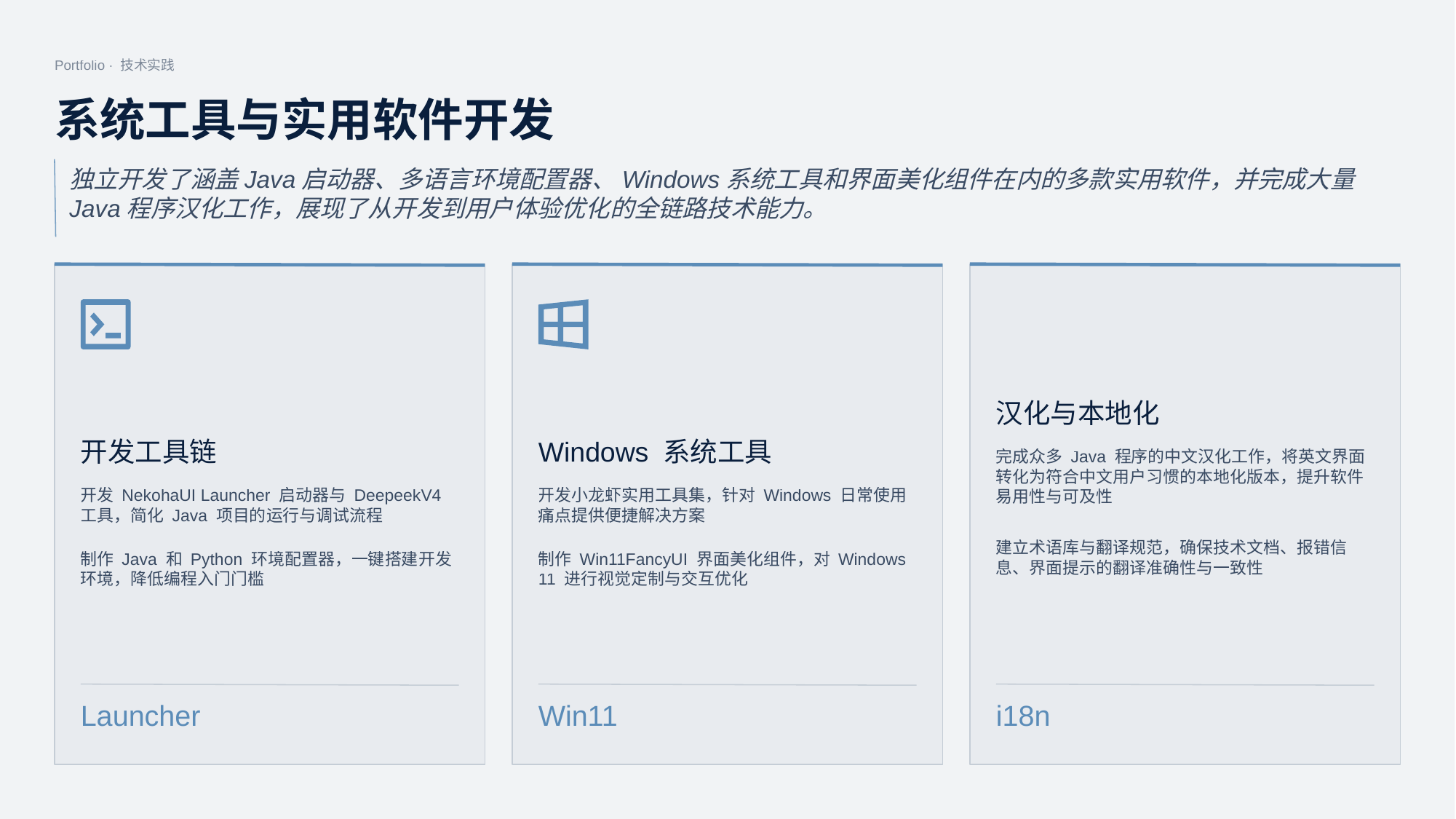

Portfolio · 技术实践
系统工具与实用软件开发

独立开发了涵盖Java启动器、多语言环境配置器、Windows系统工具和界面美化组件在内的多款实用软件，并完成大量
Java程序汉化工作，展现了从开发到用户体验优化的全链路技术能力。

汉化与本地化
开发工具链
Windows 系统工具
完成众多 Java 程序的中文汉化工作，将英文界面
转化为符合中文用户习惯的本地化版本，提升软件
易用性与可及性
开发 NekohaUI Launcher 启动器与 DeepeekV4
工具，简化 Java 项目的运行与调试流程
开发小龙虾实用工具集，针对 Windows 日常使用
痛点提供便捷解决方案
建立术语库与翻译规范，确保技术文档、报错信
息、界面提示的翻译准确性与一致性
制作 Java 和 Python 环境配置器，一键搭建开发
环境，降低编程入门门槛
制作 Win11FancyUI 界面美化组件，对 Windows
11 进行视觉定制与交互优化

Launcher
Win11
i18n